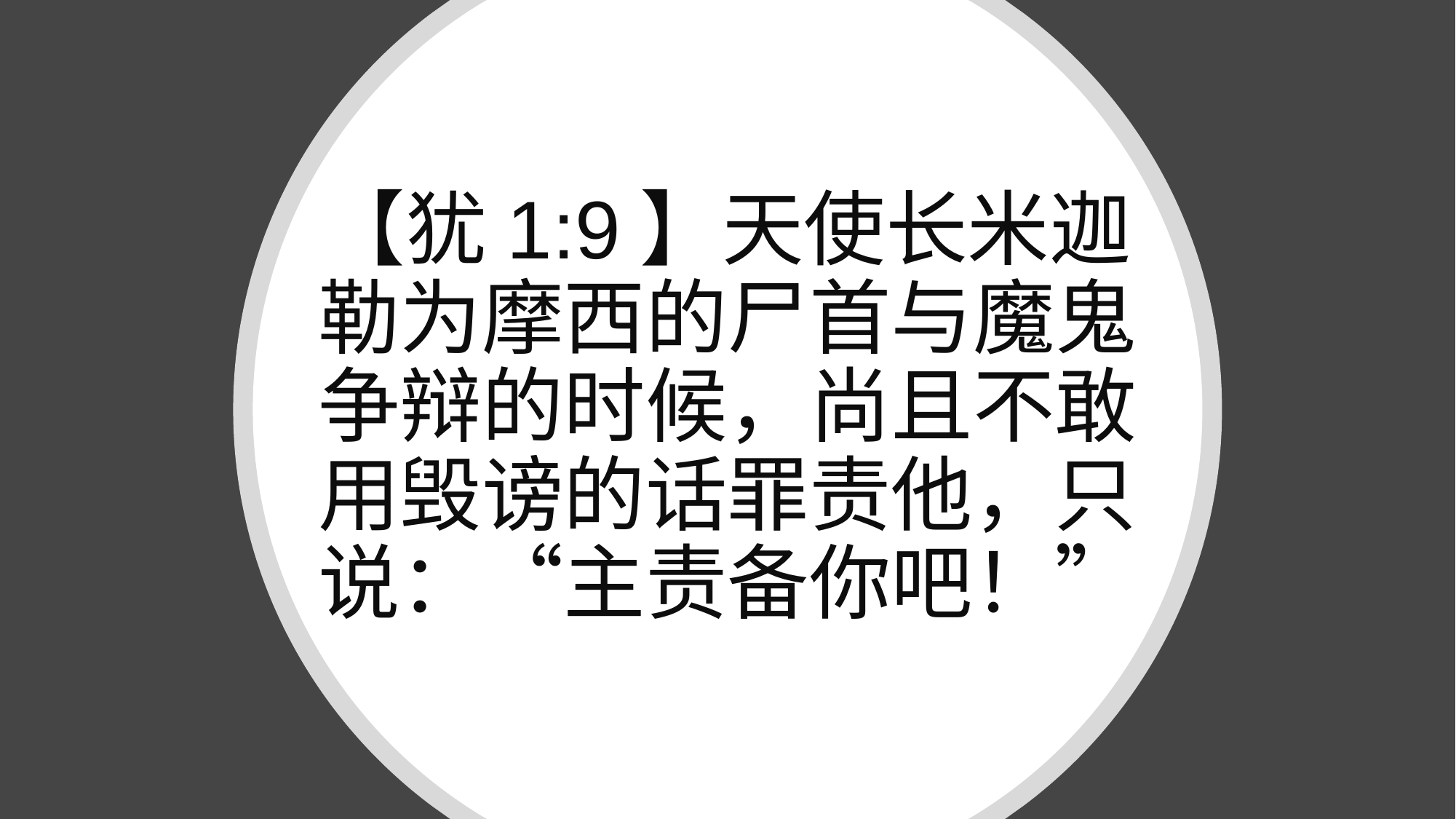

# 【犹1:9】天使长米迦勒为摩西的尸首与魔鬼争辩的时候，尚且不敢用毁谤的话罪责他，只说：“主责备你吧！”